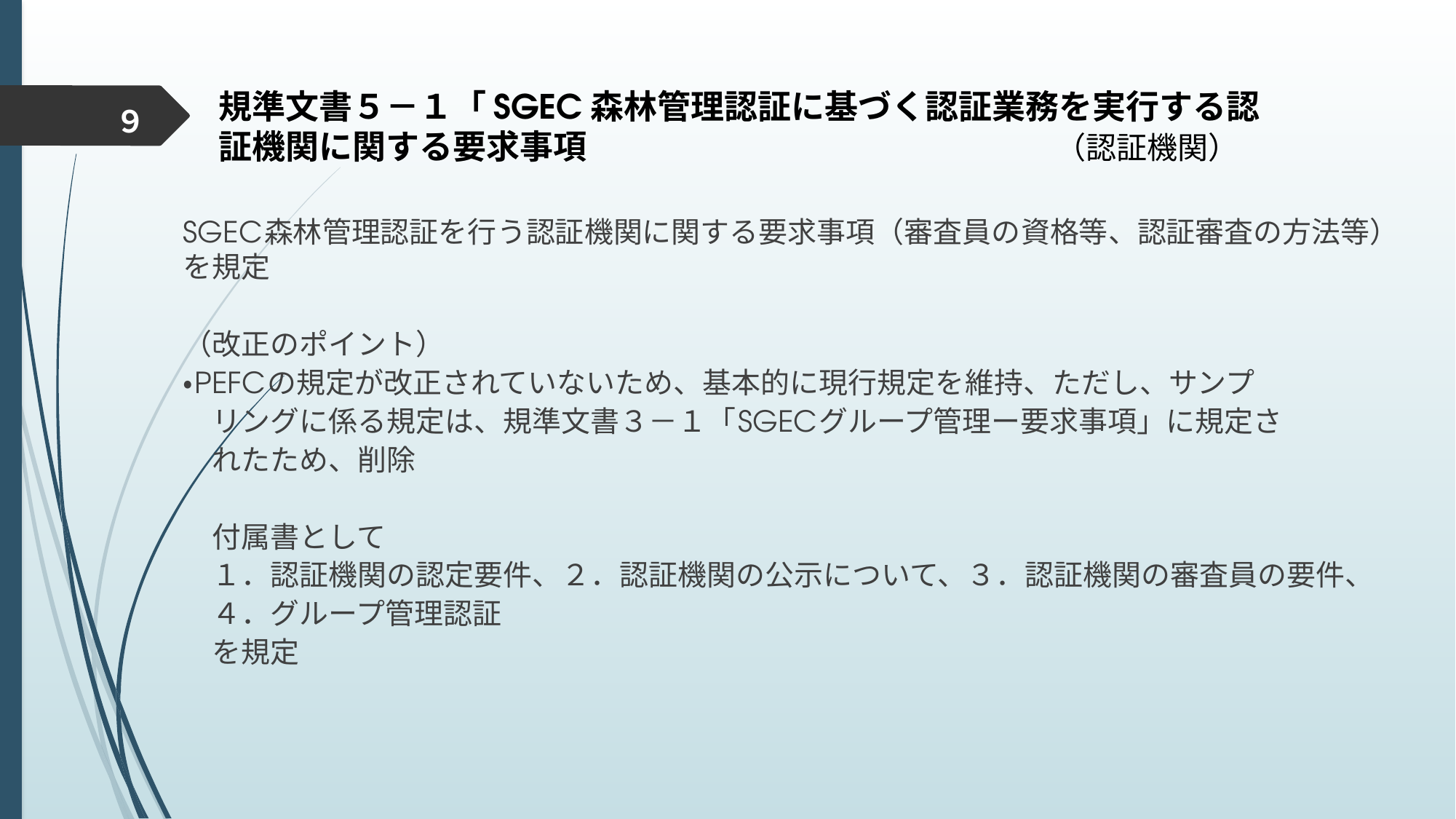

# 規準文書５－１「SGEC森林管理認証に基づく認証業務を実行する認証機関に関する要求事項　　　　　　　　　　　　　　（認証機関）
９
SGEC森林管理認証を行う認証機関に関する要求事項（審査員の資格等、認証審査の方法等）を規定

（改正のポイント）
・PEFCの規定が改正されていないため、基本的に現行規定を維持、ただし、サンプ
　リングに係る規定は、規準文書３－１「SGECグループ管理ー要求事項」に規定さ
　れたため、削除

　付属書として
　１．認証機関の認定要件、２．認証機関の公示について、３．認証機関の審査員の要件、
　４．グループ管理認証
　を規定